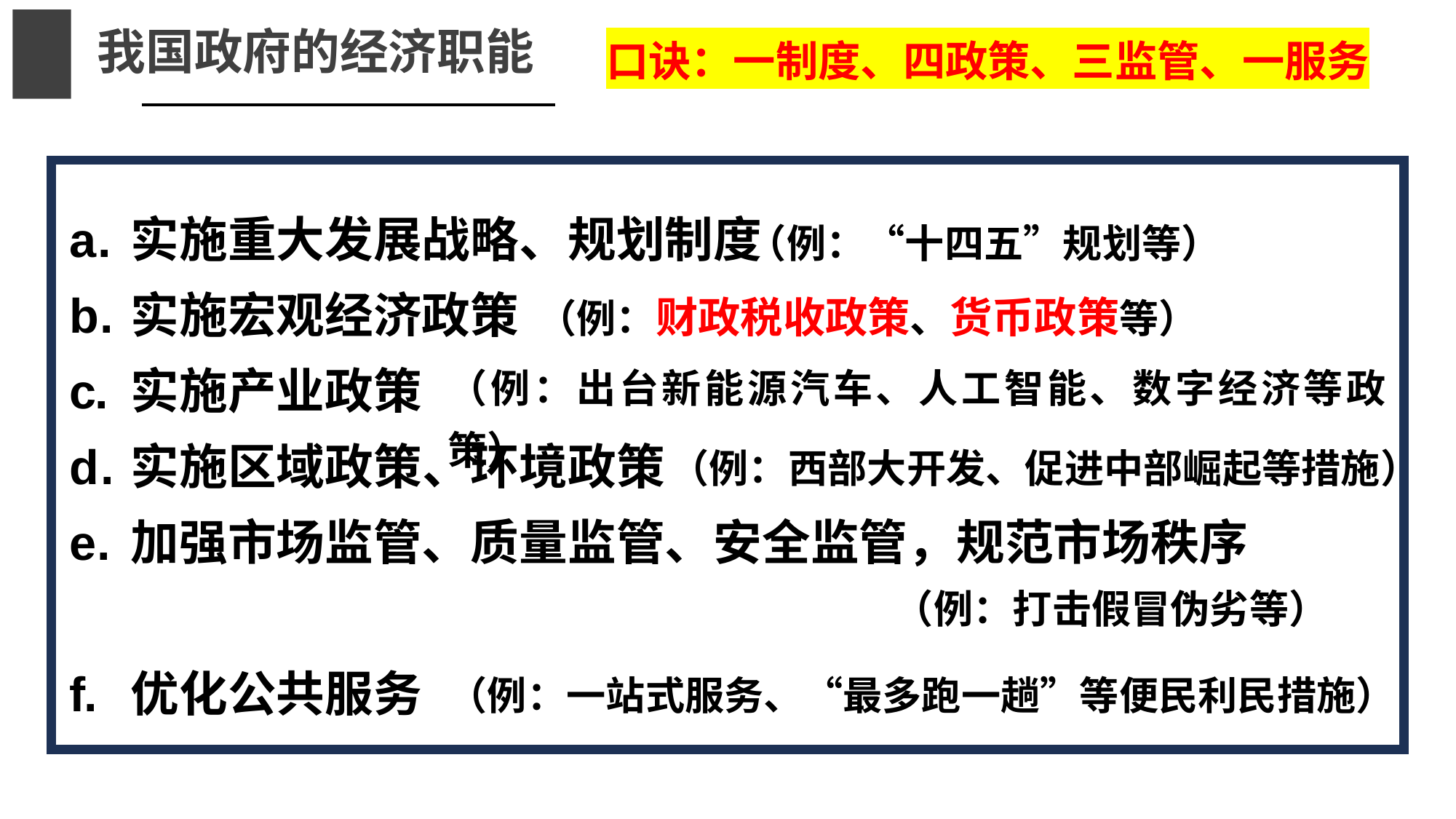

我国政府的经济职能
口诀：一制度、四政策、三监管、一服务

实施重大发展战略、规划制度
实施宏观经济政策
实施产业政策
实施区域政策、环境政策
加强市场监管、质量监管、安全监管，规范市场秩序

优化公共服务
（例：“十四五”规划等）
（例：财政税收政策、货币政策等）
（例：出台新能源汽车、人工智能、数字经济等政策）
（例：西部大开发、促进中部崛起等措施）
（例：打击假冒伪劣等）
（例：一站式服务、“最多跑一趟”等便民利民措施）